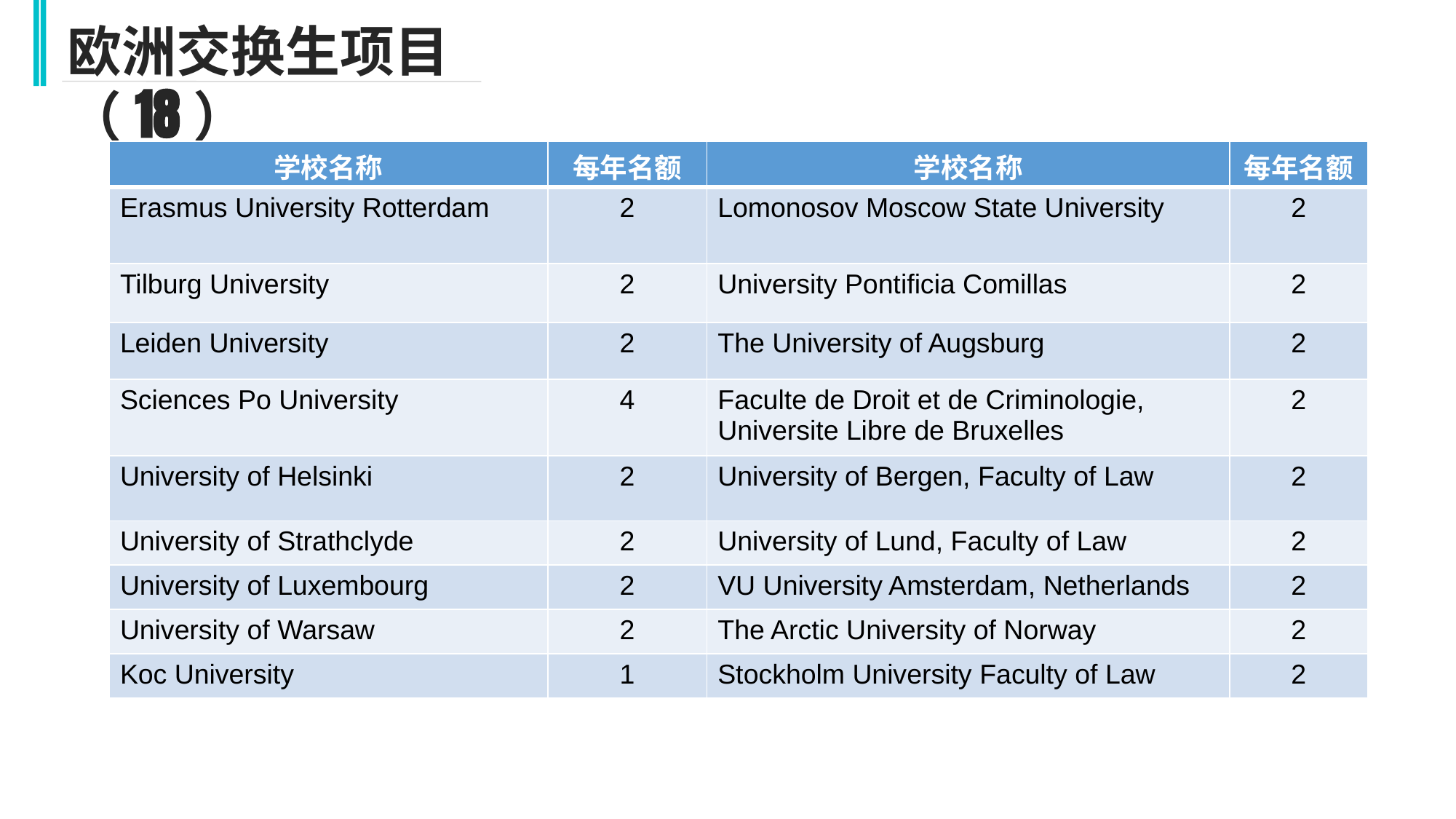

欧洲交换生项目（18）

| 学校名称 | 每年名额 | 学校名称 | 每年名额 |
| --- | --- | --- | --- |
| Erasmus University Rotterdam | 2 | Lomonosov Moscow State University | 2 |
| Tilburg University | 2 | University Pontificia Comillas | 2 |
| Leiden University | 2 | The University of Augsburg | 2 |
| Sciences Po University | 4 | Faculte de Droit et de Criminologie, Universite Libre de Bruxelles | 2 |
| University of Helsinki | 2 | University of Bergen, Faculty of Law | 2 |
| University of Strathclyde | 2 | University of Lund, Faculty of Law | 2 |
| University of Luxembourg | 2 | VU University Amsterdam, Netherlands | 2 |
| University of Warsaw | 2 | The Arctic University of Norway | 2 |
| Koc University | 1 | Stockholm University Faculty of Law | 2 |